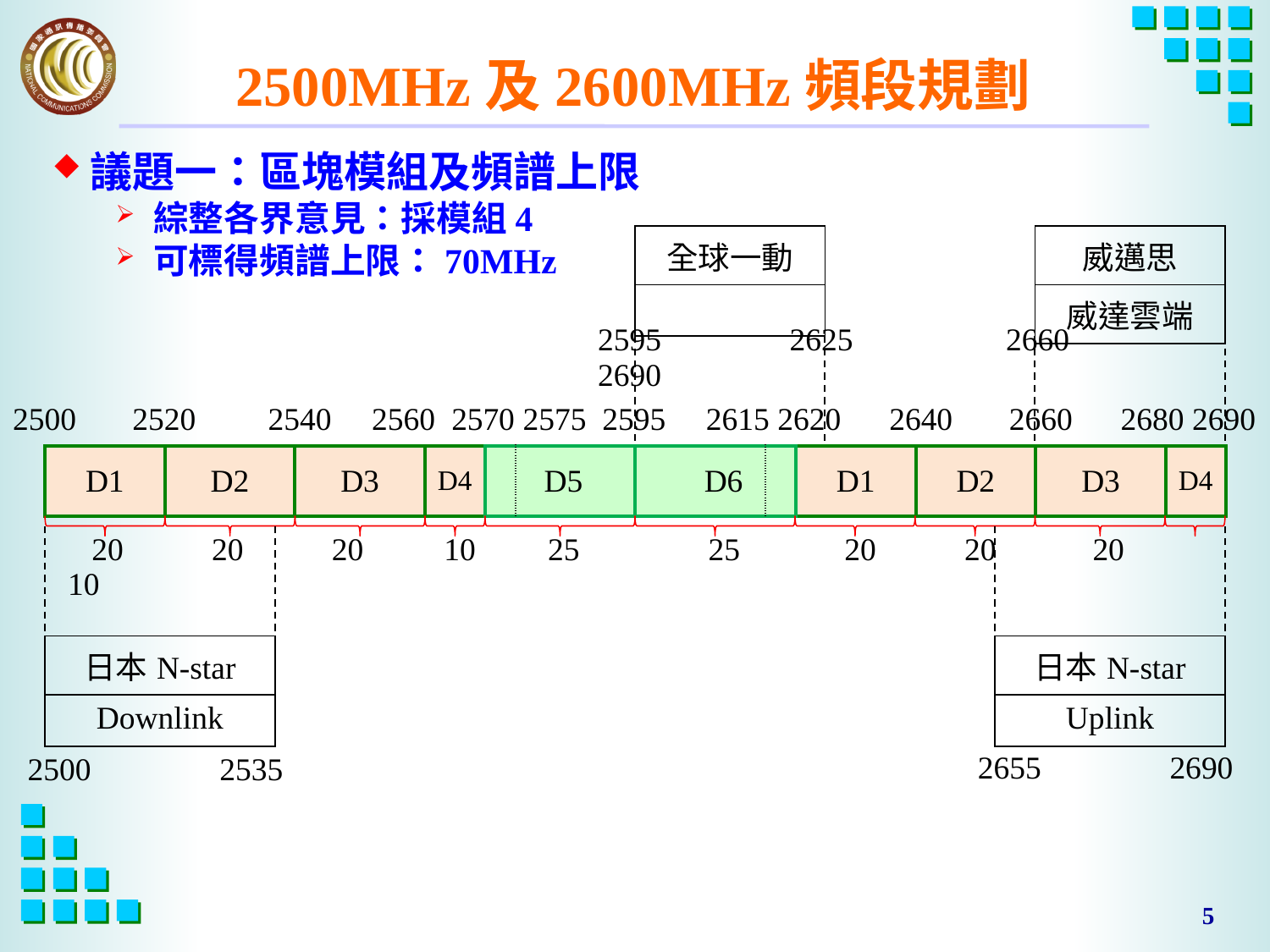

# 2500MHz及2600MHz頻段規劃
議題一：區塊模組及頻譜上限
綜整各界意見：採模組4
可標得頻譜上限：70MHz
| 全球一動 |
| --- |
|  |
| 威邁思 |
| --- |
| 威達雲端 |
| 2595 2625 2660 2690 |
| --- |
| 2500 2520 2540 2560 2570 2575 2595 2615 2620 2640 2660 2680 2690 |
| --- |
| D1 | D2 | D3 | D4 |  | D5 | D6 |  | D1 | D2 | D3 | D4 |
| --- | --- | --- | --- | --- | --- | --- | --- | --- | --- | --- | --- |

| 20 20 20 10 25 25 20 20 20 10 |
| --- |
| 日本N-star |
| --- |
| Downlink |
| 日本N-star |
| --- |
| Uplink |
| 2655 2690 |
| --- |
| 2500 2535 |
| --- |